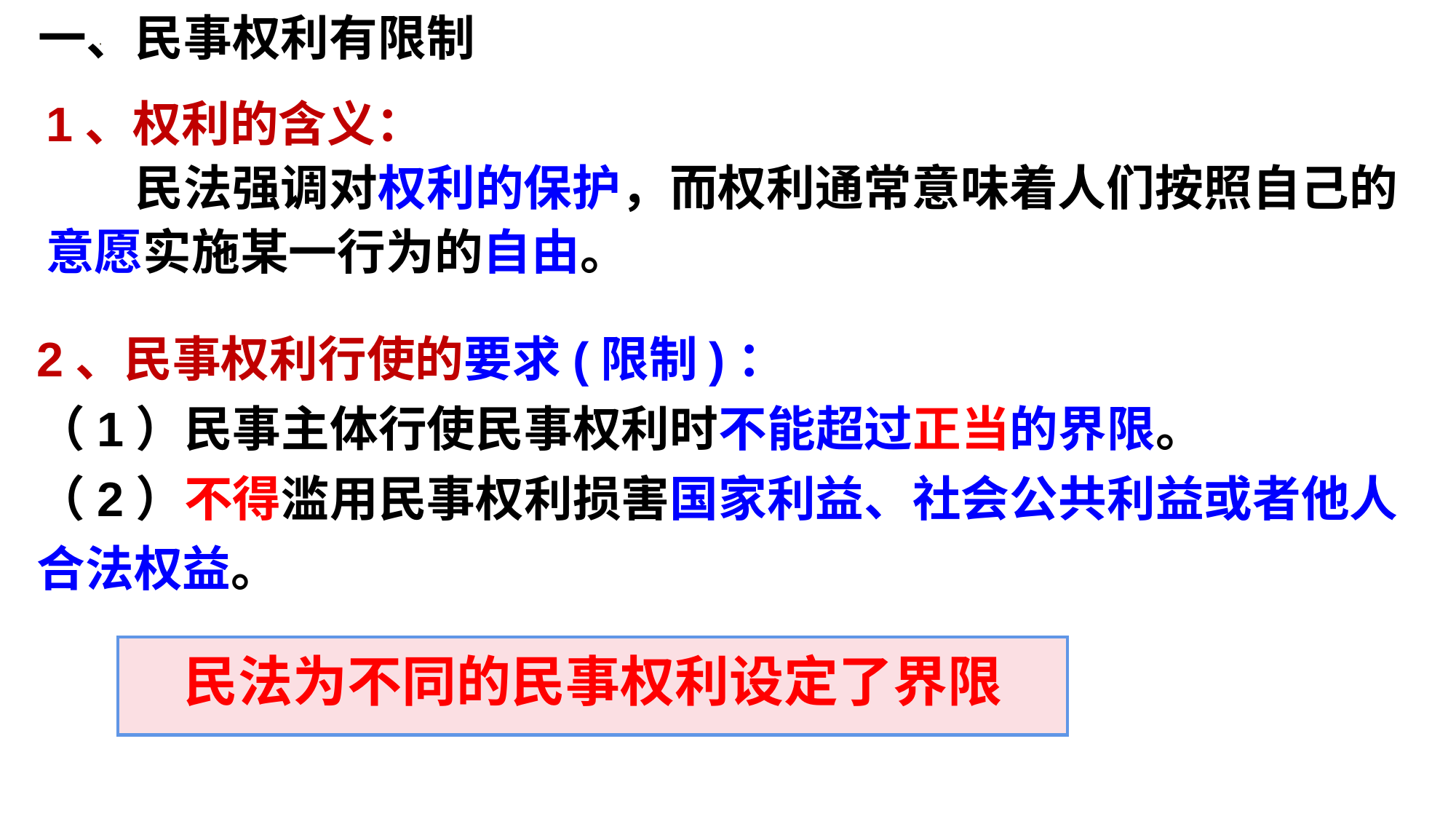

一、民事权利有限制
1、权利的含义：
       民法强调对权利的保护，而权利通常意味着人们按照自己的意愿实施某一行为的自由。
2、民事权利行使的要求(限制)：
（1）民事主体行使民事权利时不能超过正当的界限。
（2）不得滥用民事权利损害国家利益、社会公共利益或者他人合法权益。
民法为不同的民事权利设定了界限